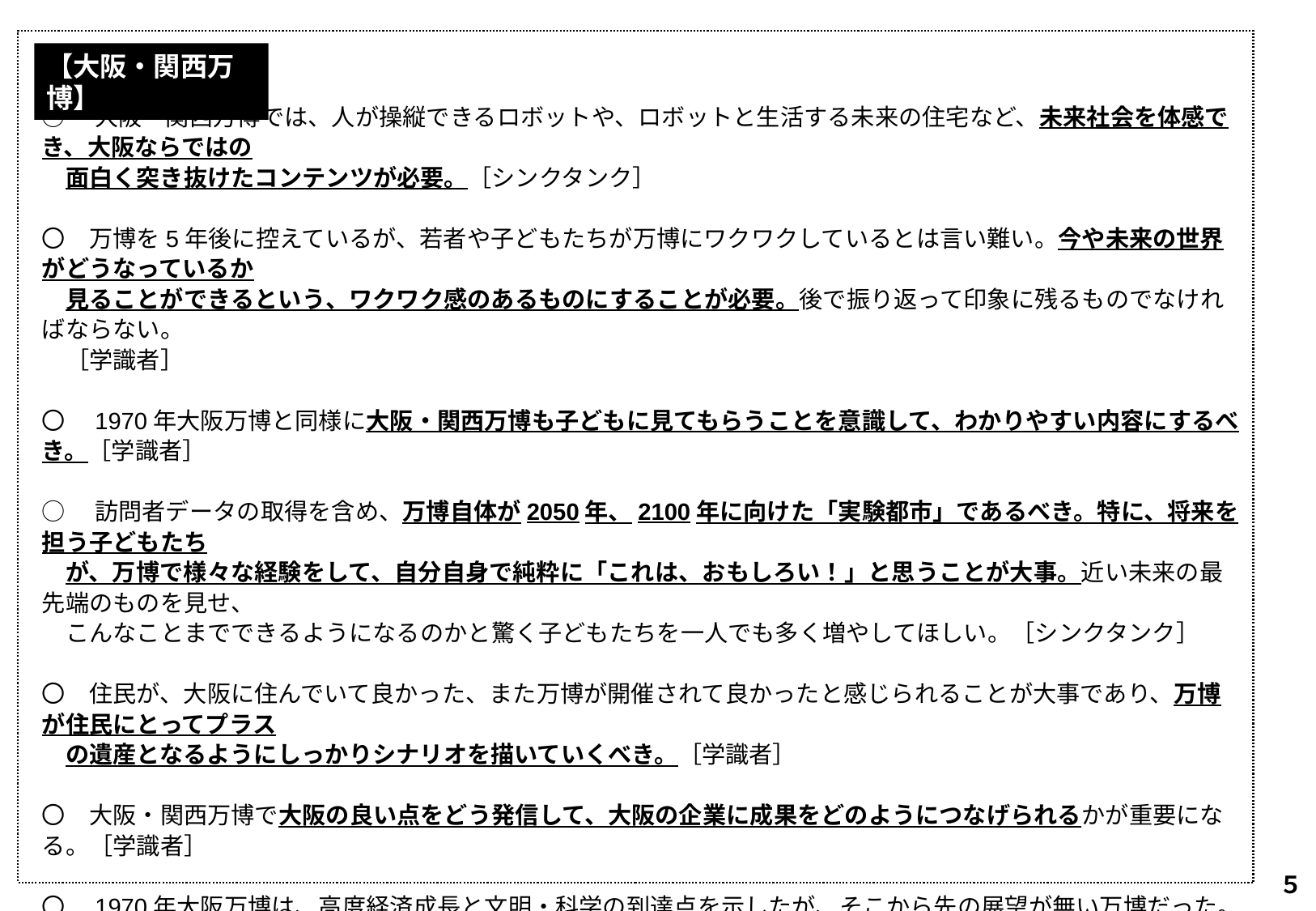

○　大阪・関西万博では、人が操縦できるロボットや、ロボットと生活する未来の住宅など、未来社会を体感でき、大阪ならではの
　面白く突き抜けたコンテンツが必要。［シンクタンク］

〇　万博を5年後に控えているが、若者や子どもたちが万博にワクワクしているとは言い難い。今や未来の世界がどうなっているか
　見ることができるという、ワクワク感のあるものにすることが必要。後で振り返って印象に残るものでなければならない。
　［学識者］

〇　1970年大阪万博と同様に大阪・関西万博も子どもに見てもらうことを意識して、わかりやすい内容にするべき。［学識者］

○　訪問者データの取得を含め、万博自体が2050年、2100年に向けた「実験都市」であるべき。特に、将来を担う子どもたち
　が、万博で様々な経験をして、自分自身で純粋に「これは、おもしろい！」と思うことが大事。近い未来の最先端のものを見せ、
　こんなことまでできるようになるのかと驚く子どもたちを一人でも多く増やしてほしい。［シンクタンク］

〇　住民が、大阪に住んでいて良かった、また万博が開催されて良かったと感じられることが大事であり、万博が住民にとってプラス
　の遺産となるようにしっかりシナリオを描いていくべき。［学識者］

〇　大阪・関西万博で大阪の良い点をどう発信して、大阪の企業に成果をどのようにつなげられるかが重要になる。［学識者］

〇　1970年大阪万博は、高度経済成長と文明・科学の到達点を示したが、そこから先の展望が無い万博だった。2025年の大
　阪・関西万博では1970年万博と異なることをするという視点が必要。［学識者］

〇　パリのオリンピック・パラリンピックに係る調達ルールでは、全体の25%をソーシャルセクターから調達するよう目標設定されている。
 　この目標の達成には、ソーシャルセクター単独ではなく、中小企業などとのネットワークの構築が必要。これにより、ＳＤＧｓの
 　理念等が広く共有されていくという仕組み。大阪・関西万博に向けても、このような取組みを検討してはどうか。
　［民間事業者等］

【大阪・関西万博】
５